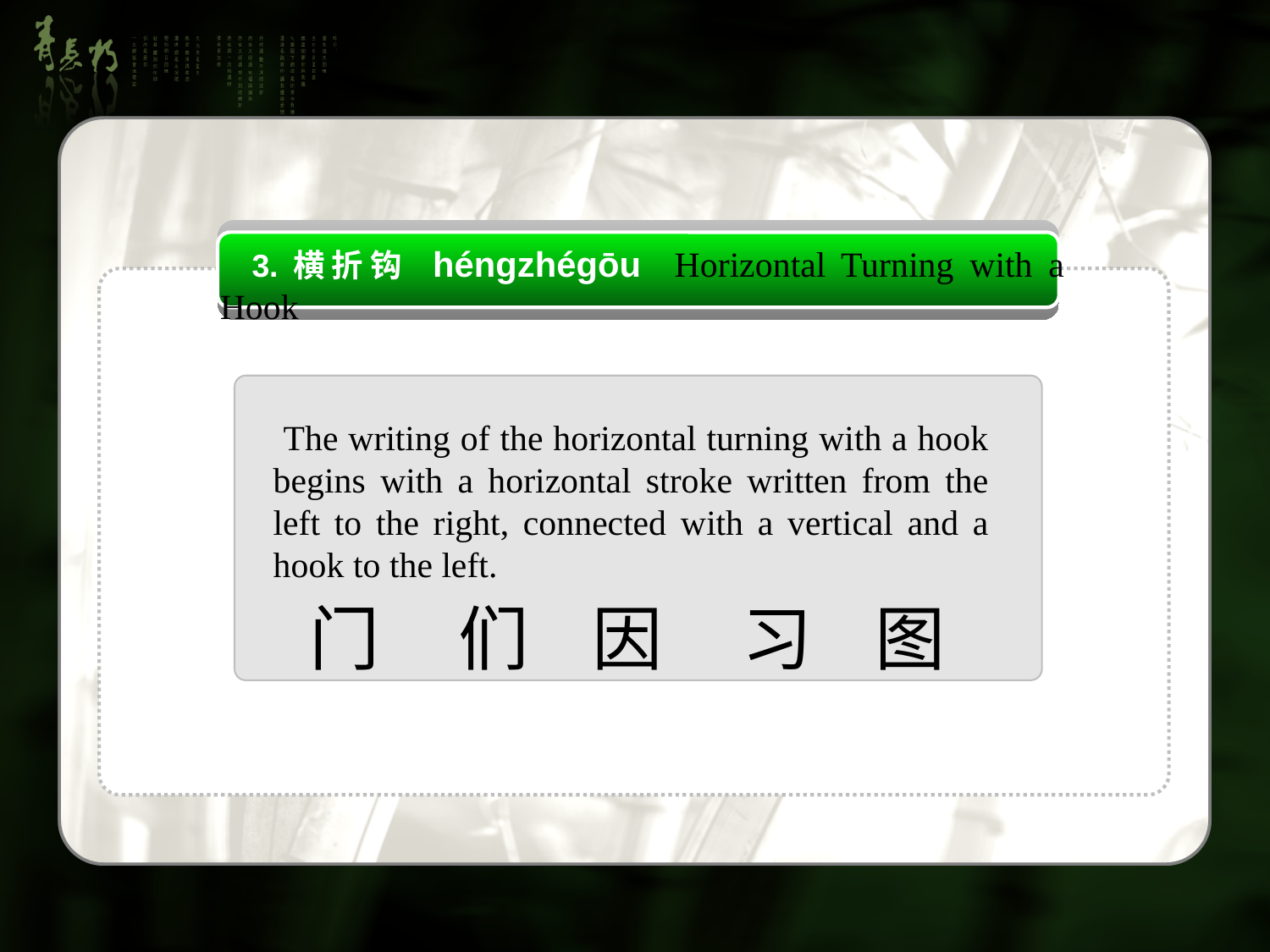

3.横折钩 héngzhégōu  Horizontal Turning with a Hook

 The writing of the horizontal turning with a hook begins with a horizontal stroke written from the left to the right, connected with a vertical and a hook to the left.

门     们    因     习    图